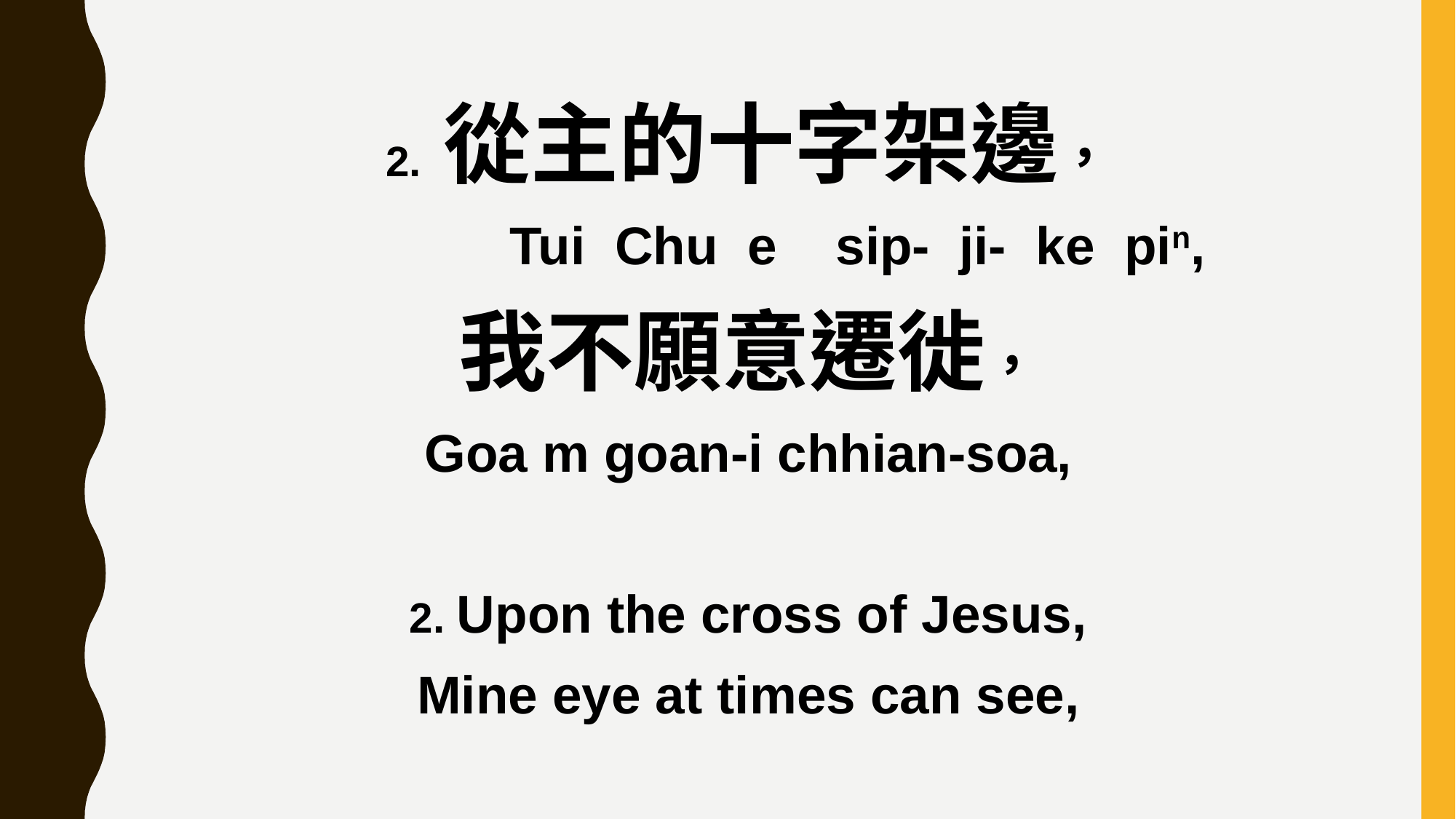

2. 從主的十字架邊，
                       Tui  Chu  e    sip-  ji-  ke  pin,
我不願意遷徙，
Goa m goan-i chhian-soa,

2. Upon the cross of Jesus,
Mine eye at times can see,